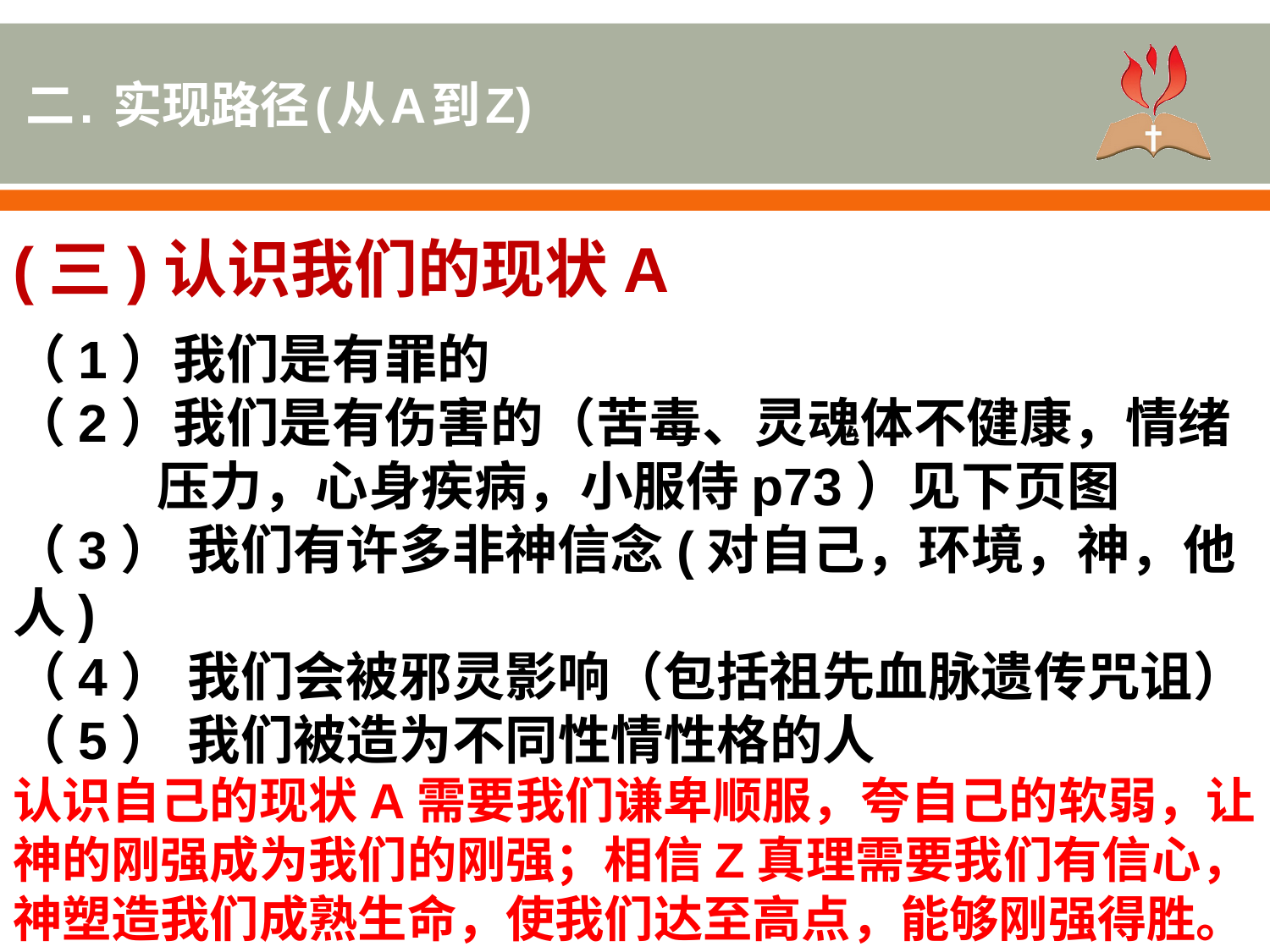

二. 实现路径(从A到Z)
(三)认识我们的现状A
（1）我们是有罪的
（2）我们是有伤害的（苦毒、灵魂体不健康，情绪
         压力，心身疾病，小服侍p73）见下页图
（3） 我们有许多非神信念(对自己，环境，神，他人)
（4） 我们会被邪灵影响（包括祖先血脉遗传咒诅）
（5） 我们被造为不同性情性格的人
认识自己的现状A需要我们谦卑顺服，夸自己的软弱，让神的刚强成为我们的刚强；相信Z真理需要我们有信心，神塑造我们成熟生命，使我们达至高点，能够刚强得胜。